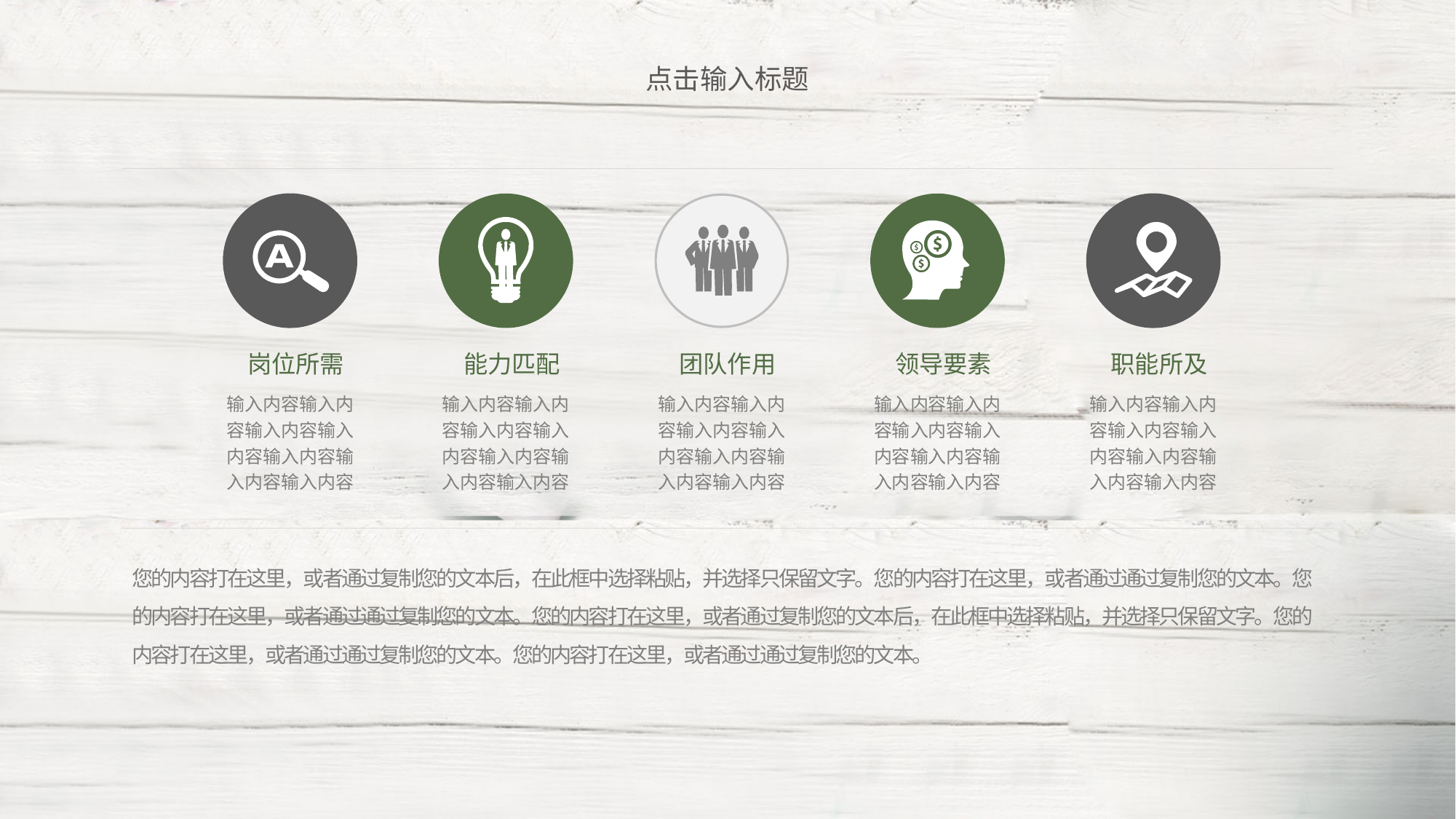

点击输入标题

岗位所需
能力匹配
团队作用
领导要素
职能所及
输入内容输入内容输入内容输入内容输入内容输入内容输入内容
输入内容输入内容输入内容输入内容输入内容输入内容输入内容
输入内容输入内容输入内容输入内容输入内容输入内容输入内容
输入内容输入内容输入内容输入内容输入内容输入内容输入内容
输入内容输入内容输入内容输入内容输入内容输入内容输入内容
您的内容打在这里，或者通过复制您的文本后，在此框中选择粘贴，并选择只保留文字。您的内容打在这里，或者通过通过复制您的文本。您的内容打在这里，或者通过通过复制您的文本。您的内容打在这里，或者通过复制您的文本后，在此框中选择粘贴，并选择只保留文字。您的内容打在这里，或者通过通过复制您的文本。您的内容打在这里，或者通过通过复制您的文本。